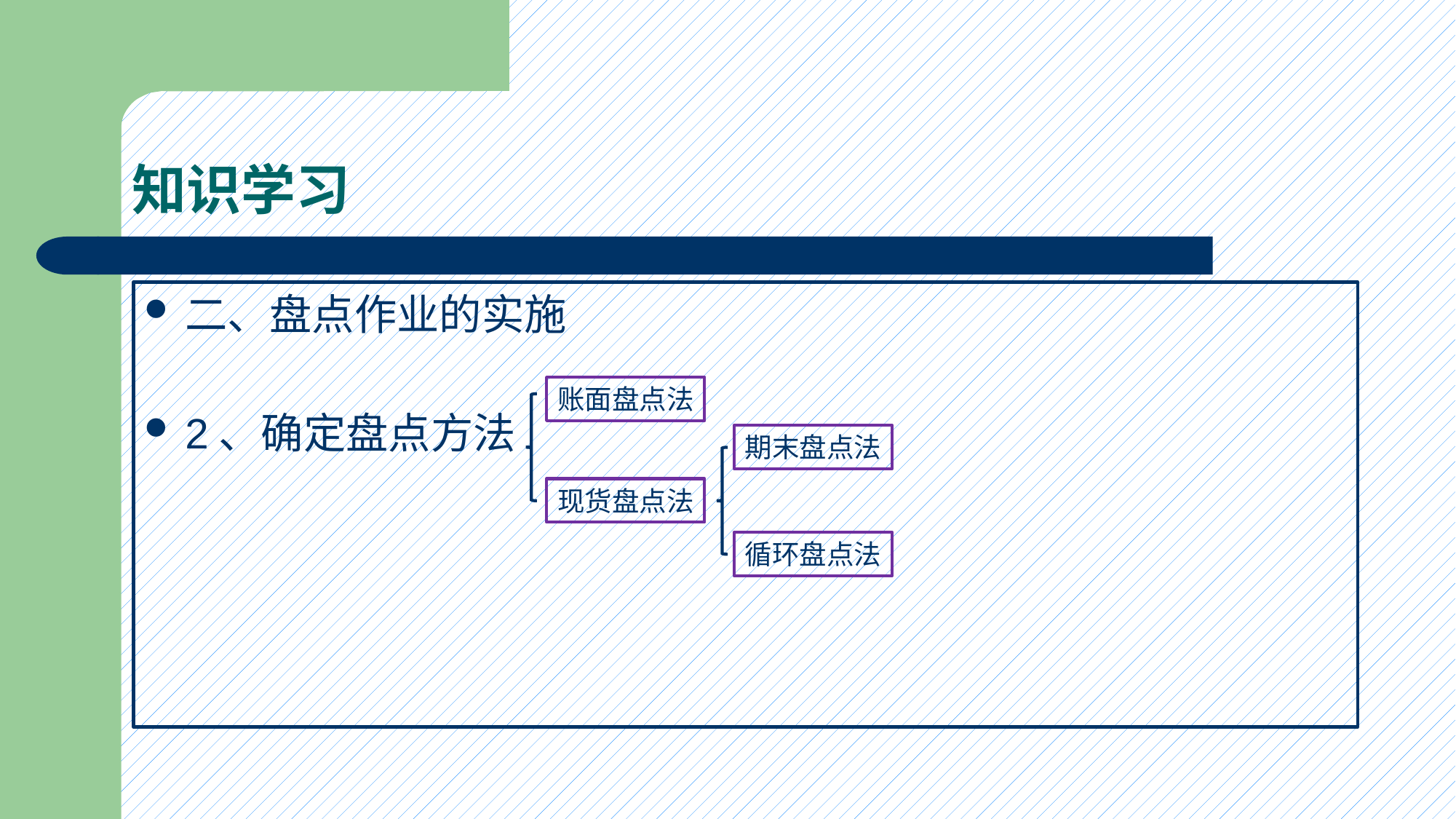

# 知识学习
二、盘点作业的实施

2、确定盘点方法
账面盘点法

期末盘点法

现货盘点法
循环盘点法